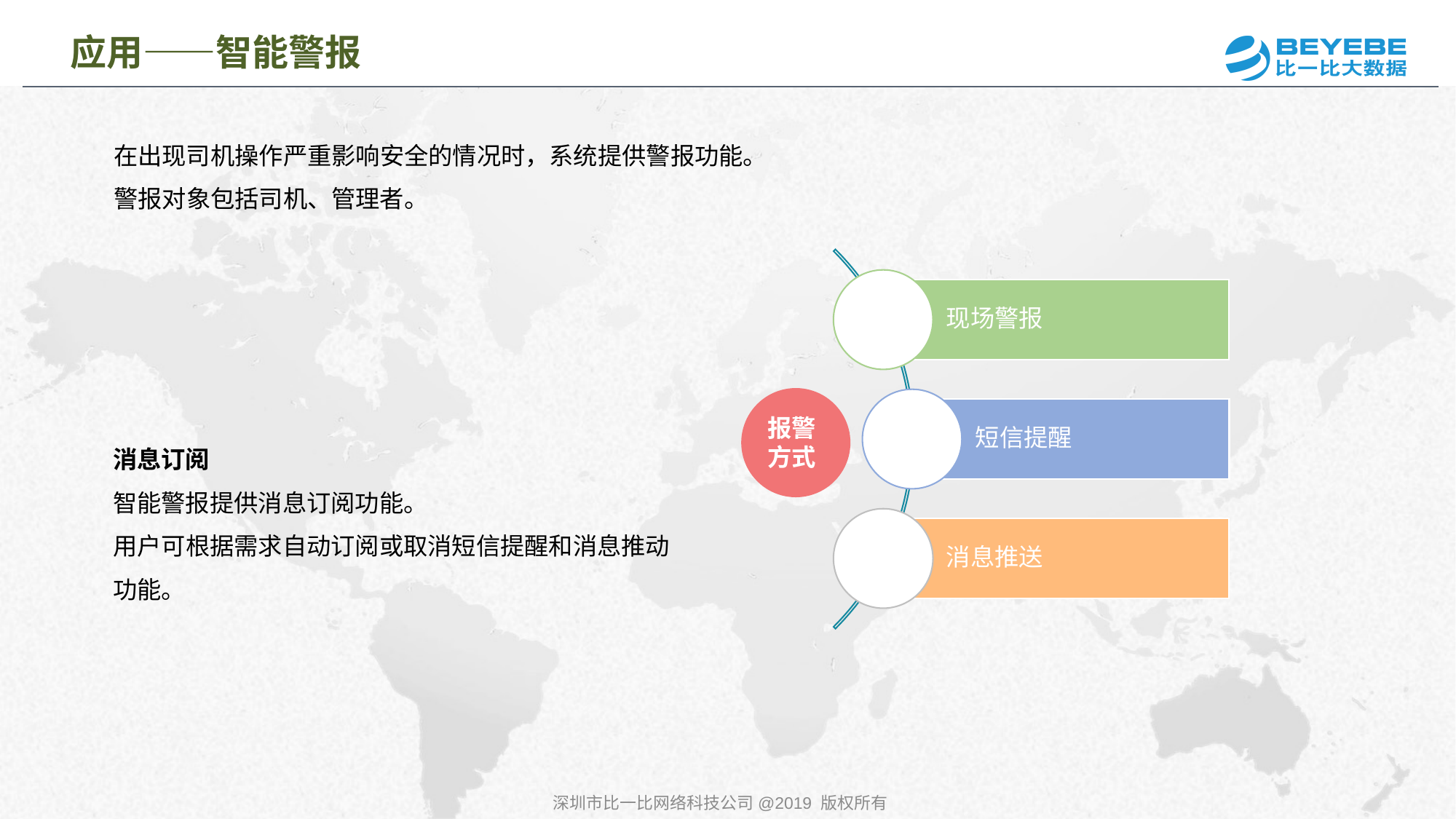

应用——智能警报
       在出现司机操作严重影响安全的情况时，系统提供警报功能。
       警报对象包括司机、管理者。
现场警报
短信提醒
消息推送

报警方式
消息订阅
智能警报提供消息订阅功能。
用户可根据需求自动订阅或取消短信提醒和消息推动功能。